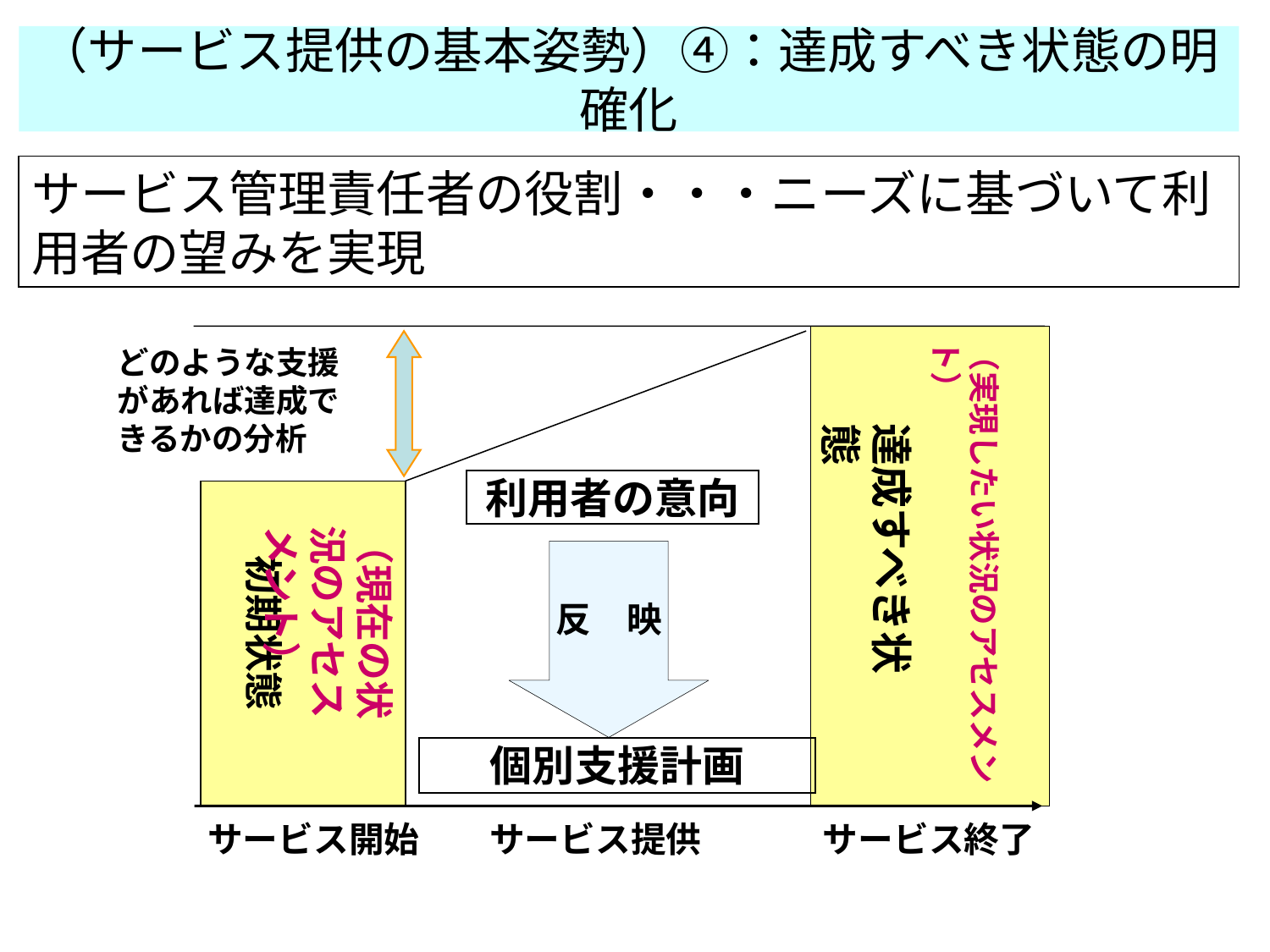

（サービス提供の基本姿勢）④：達成すべき状態の明確化
サービス管理責任者の役割・・・ニーズに基づいて利用者の望みを実現

（実現したい状況のアセスメント）

どのような支援があれば達成できるかの分析
達成すべき状態
利用者の意向

（現在の状況のアセスメント）

初期状態
反　映
個別支援計画

サービス開始
サービス提供
サービス終了